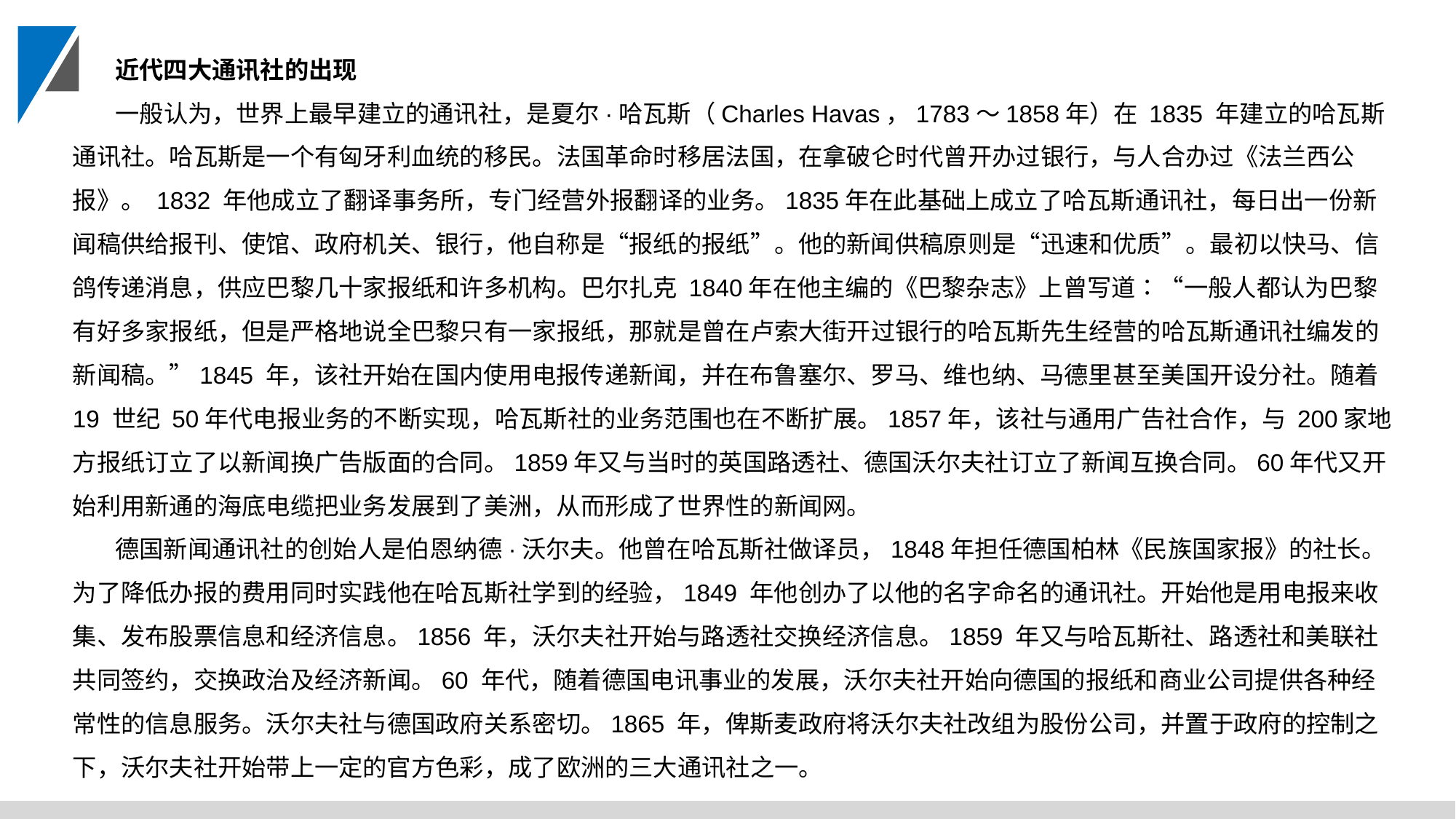

近代四大通讯社的出现
一般认为，世界上最早建立的通讯社，是夏尔·哈瓦斯（Charles Havas，1783～1858年）在 1835 年建立的哈瓦斯通讯社。哈瓦斯是一个有匈牙利血统的移民。法国革命时移居法国，在拿破仑时代曾开办过银行，与人合办过《法兰西公报》。 1832 年他成立了翻译事务所，专门经营外报翻译的业务。1835年在此基础上成立了哈瓦斯通讯社，每日出一份新闻稿供给报刊、使馆、政府机关、银行，他自称是“报纸的报纸”。他的新闻供稿原则是“迅速和优质”。最初以快马、信鸽传递消息，供应巴黎几十家报纸和许多机构。巴尔扎克 1840年在他主编的《巴黎杂志》上曾写道∶“一般人都认为巴黎有好多家报纸，但是严格地说全巴黎只有一家报纸，那就是曾在卢索大街开过银行的哈瓦斯先生经营的哈瓦斯通讯社编发的新闻稿。”1845 年，该社开始在国内使用电报传递新闻，并在布鲁塞尔、罗马、维也纳、马德里甚至美国开设分社。随着 19 世纪 50年代电报业务的不断实现，哈瓦斯社的业务范围也在不断扩展。1857年，该社与通用广告社合作，与 200家地方报纸订立了以新闻换广告版面的合同。1859年又与当时的英国路透社、德国沃尔夫社订立了新闻互换合同。60年代又开始利用新通的海底电缆把业务发展到了美洲，从而形成了世界性的新闻网。
德国新闻通讯社的创始人是伯恩纳德·沃尔夫。他曾在哈瓦斯社做译员，1848年担任德国柏林《民族国家报》的社长。为了降低办报的费用同时实践他在哈瓦斯社学到的经验，1849 年他创办了以他的名字命名的通讯社。开始他是用电报来收集、发布股票信息和经济信息。1856 年，沃尔夫社开始与路透社交换经济信息。1859 年又与哈瓦斯社、路透社和美联社共同签约，交换政治及经济新闻。60 年代，随着德国电讯事业的发展，沃尔夫社开始向德国的报纸和商业公司提供各种经常性的信息服务。沃尔夫社与德国政府关系密切。1865 年，俾斯麦政府将沃尔夫社改组为股份公司，并置于政府的控制之下，沃尔夫社开始带上一定的官方色彩，成了欧洲的三大通讯社之一。